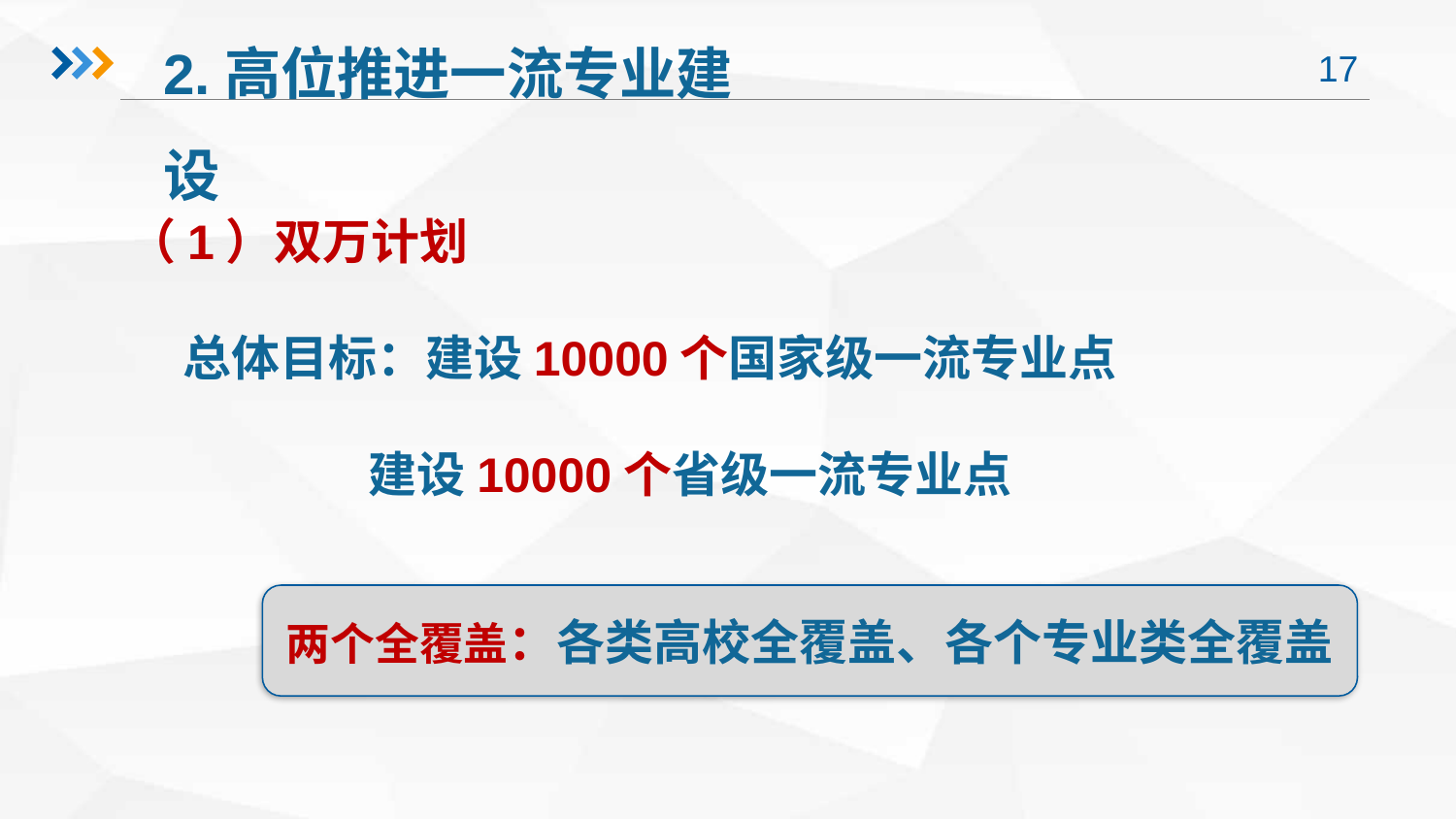

2.高位推进一流专业建设
（1）双万计划
    总体目标：建设10000个国家级一流专业点
                     建设10000个省级一流专业点
两个全覆盖：各类高校全覆盖、各个专业类全覆盖